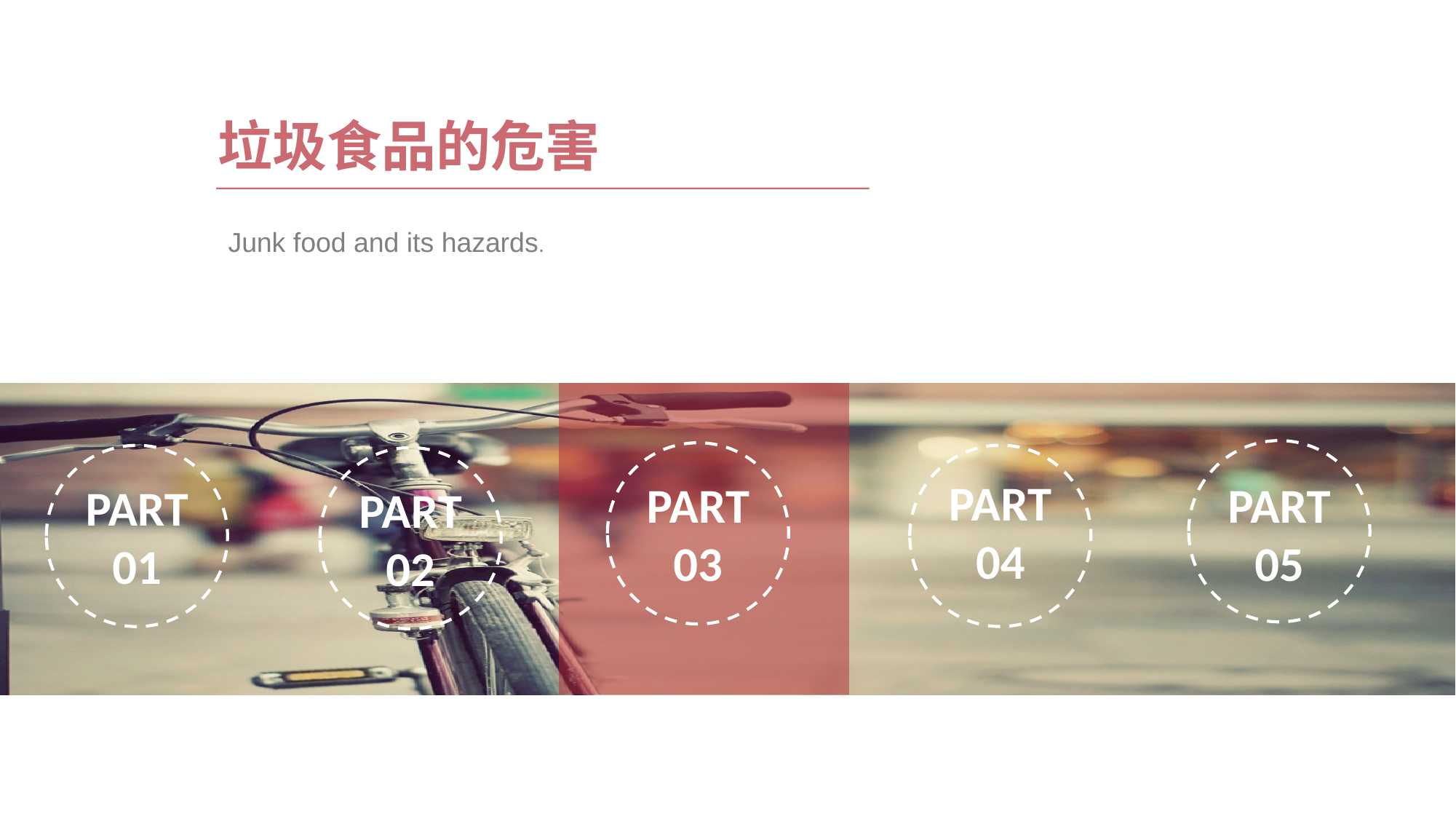

垃圾食品的危害
Junk food and its hazards.

PART
03

PART
04

PART
01

PART
02
PART
05